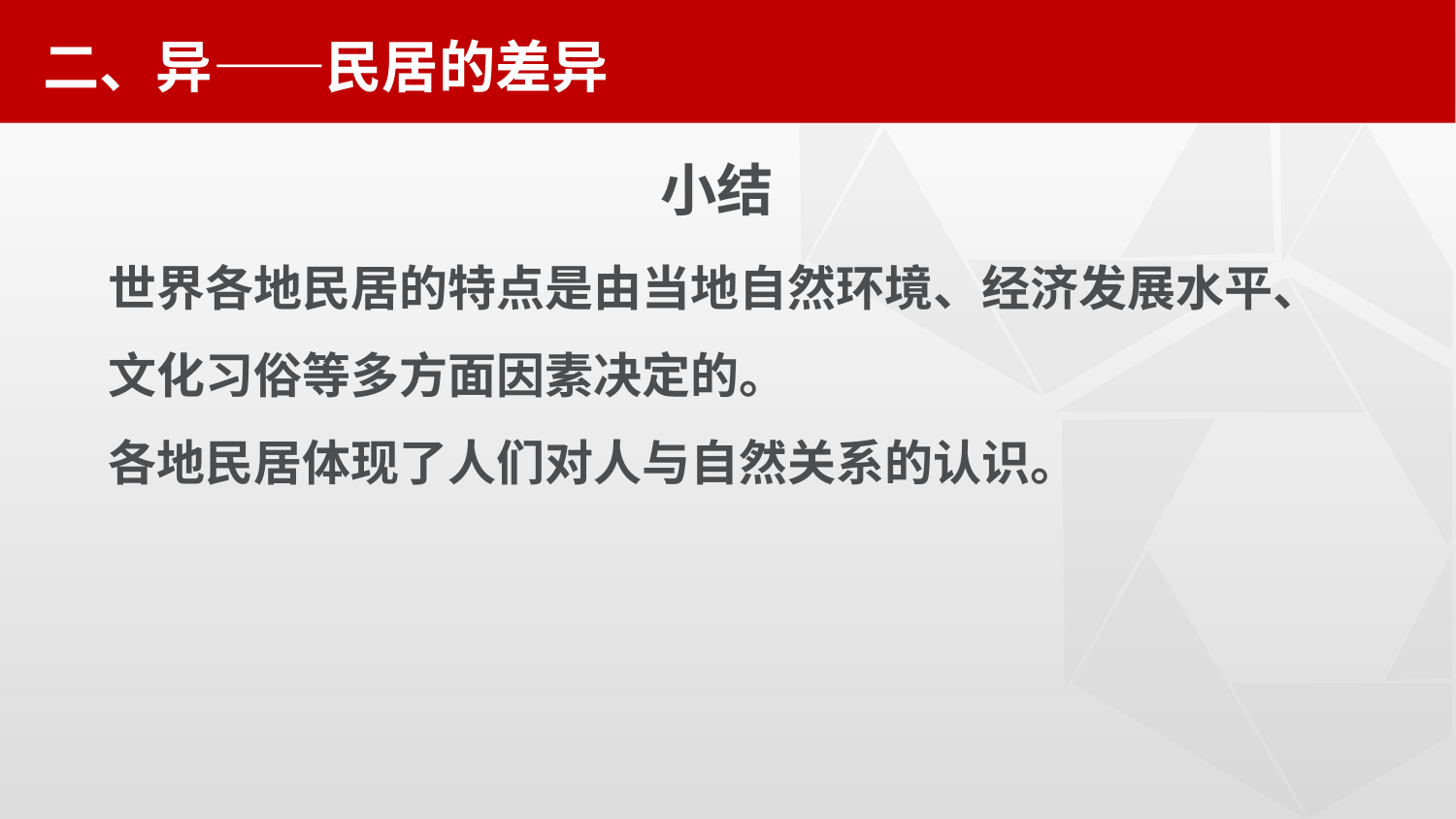

二、异——民居的差异

小结
世界各地民居的特点是由当地自然环境、经济发展水平、文化习俗等多方面因素决定的。
各地民居体现了人们对人与自然关系的认识。